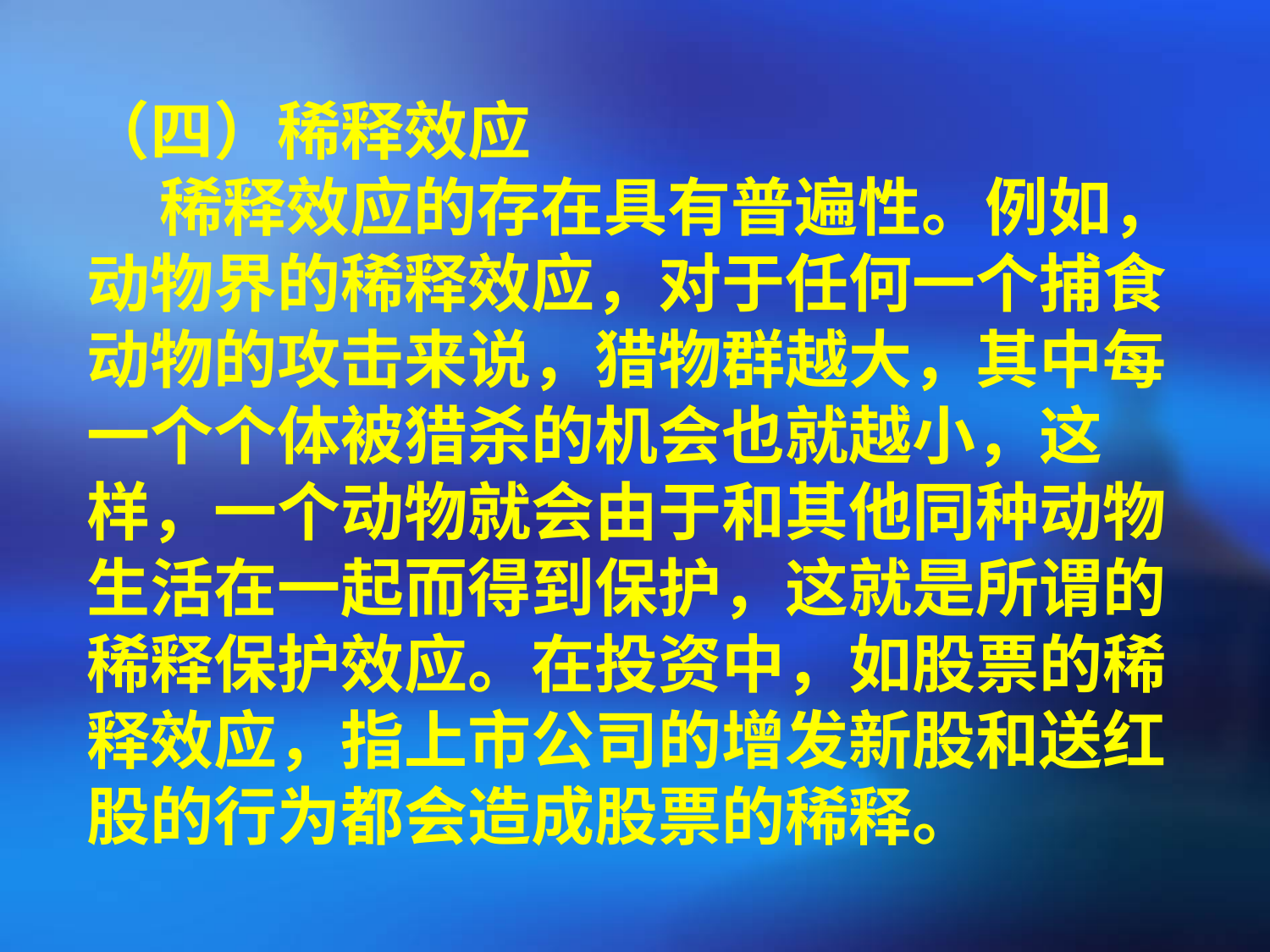

（四）稀释效应
    稀释效应的存在具有普遍性。例如，动物界的稀释效应，对于任何一个捕食动物的攻击来说，猎物群越大，其中每一个个体被猎杀的机会也就越小，这样，一个动物就会由于和其他同种动物生活在一起而得到保护，这就是所谓的稀释保护效应。在投资中，如股票的稀释效应，指上市公司的增发新股和送红股的行为都会造成股票的稀释。